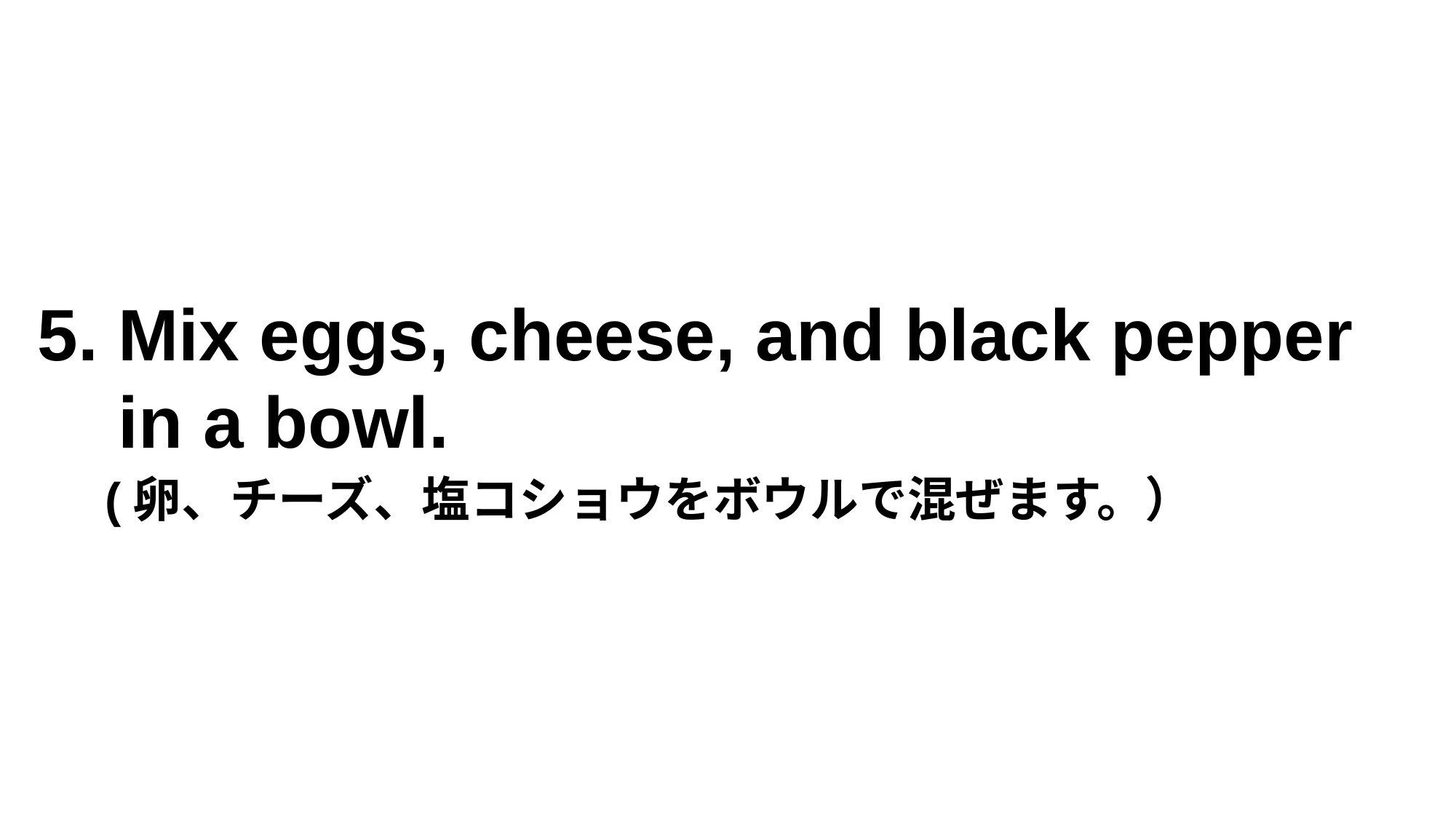

5. Mix eggs, cheese, and black pepper
    in a bowl.
　(卵、チーズ、塩コショウをボウルで混ぜます。）